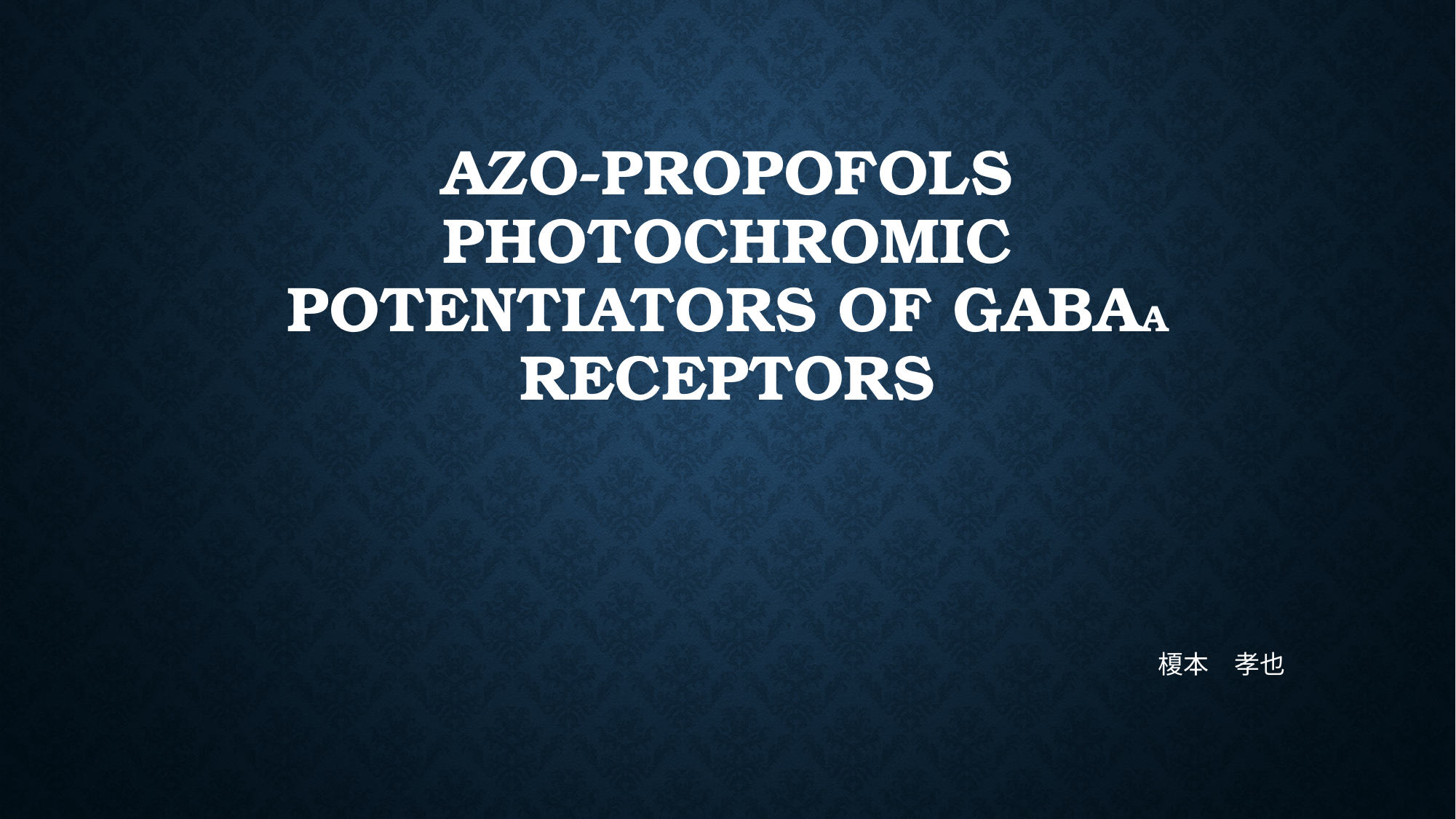

# Azo-Propofols Photochromic Potentiators of GABAA Receptors
榎本　孝也